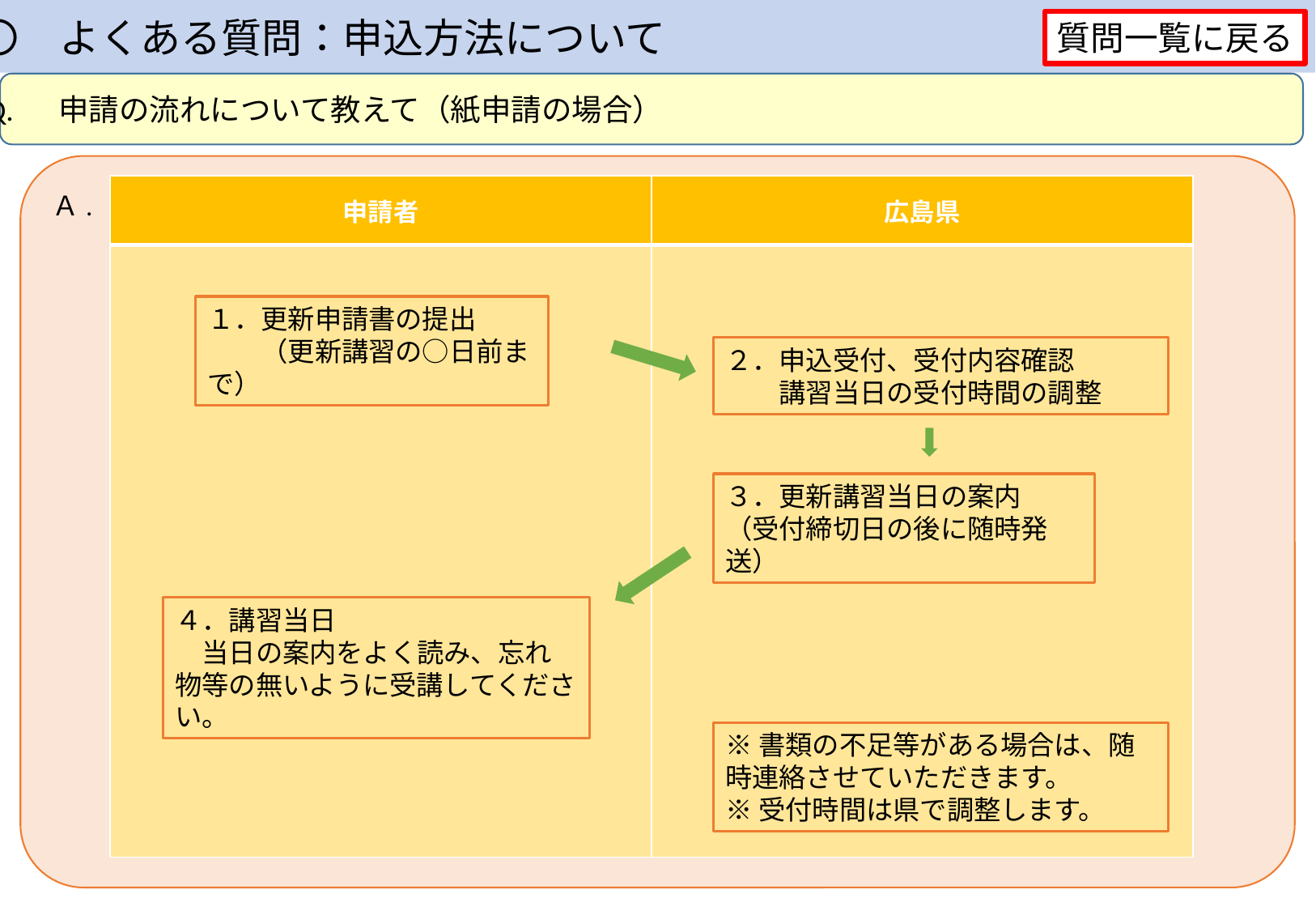

〇　よくある質問：申込方法について
質問一覧に戻る

Q. 　申請の流れについて教えて（紙申請の場合）

Ａ.
| 申請者 | 広島県 |
| --- | --- |
|  |  |
１．更新申請書の提出
　　（更新講習の○日前まで）
２．申込受付、受付内容確認
　　講習当日の受付時間の調整

３．更新講習当日の案内
（受付締切日の後に随時発送）

４．講習当日
　当日の案内をよく読み、忘れ物等の無いように受講してください。
※書類の不足等がある場合は、随時連絡させていただきます。
※受付時間は県で調整します。